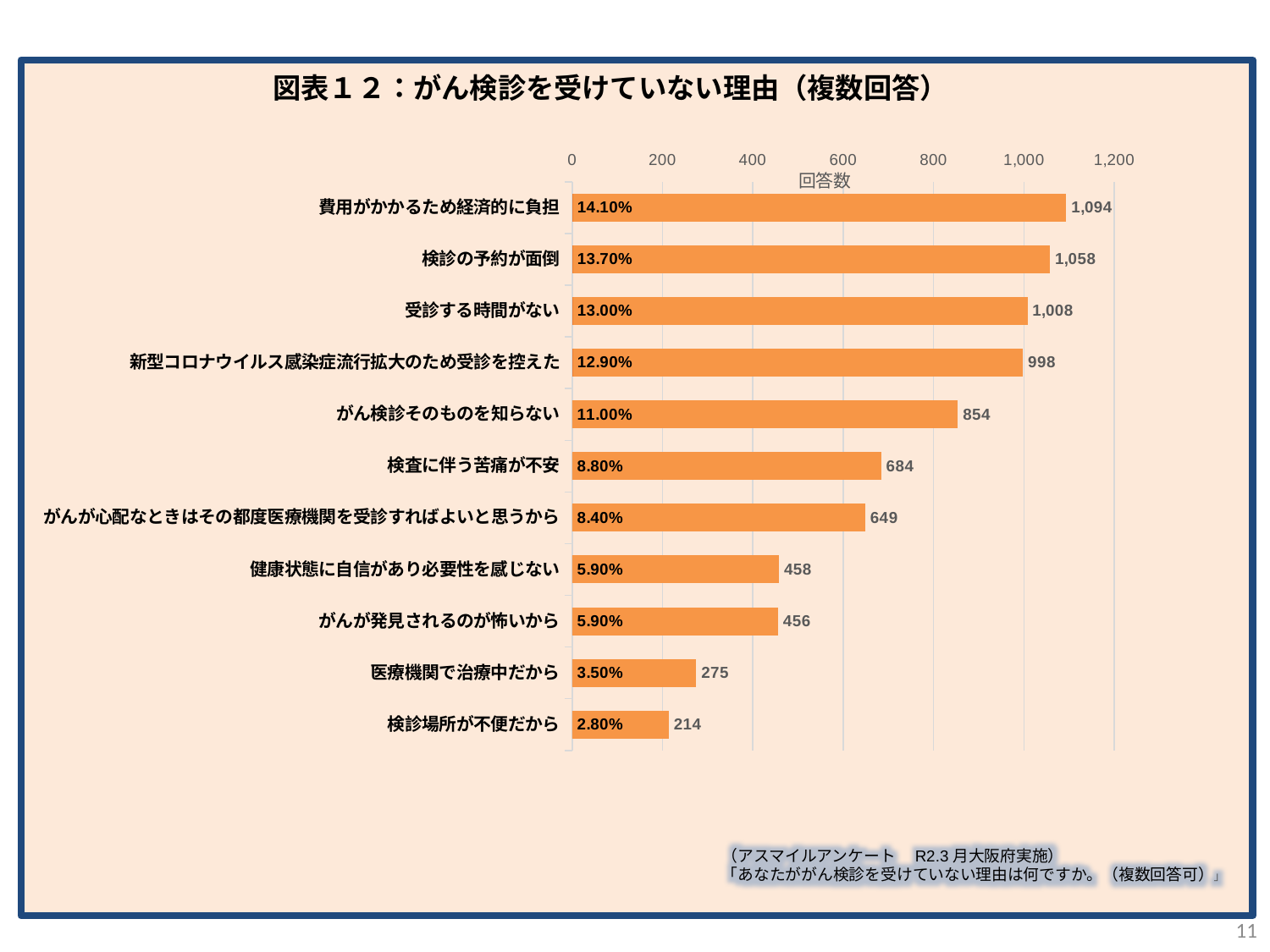

図表１２：がん検診を受けていない理由（複数回答）

### Chart

| Category |  |  |
|---|---|---|
| 費用がかかるため経済的に負担 | 1094.0 | 0.141 |
| 検診の予約が面倒 | 1058.0 | 0.137 |
| 受診する時間がない | 1008.0 | 0.13 |
| 新型コロナウイルス感染症流行拡大のため受診を控えた | 998.0 | 0.129 |
| がん検診そのものを知らない | 854.0 | 0.11 |
| 検査に伴う苦痛が不安 | 684.0 | 0.088 |
| がんが心配なときはその都度医療機関を受診すればよいと思うから | 649.0 | 0.084 |
| 健康状態に自信があり必要性を感じない | 458.0 | 0.059 |
| がんが発見されるのが怖いから | 456.0 | 0.059 |
| 医療機関で治療中だから | 275.0 | 0.035 |
| 検診場所が不便だから | 214.0 | 0.028 |
（アスマイルアンケート　R2.3月大阪府実施）
「あなたががん検診を受けていない理由は何ですか。（複数回答可）」
11